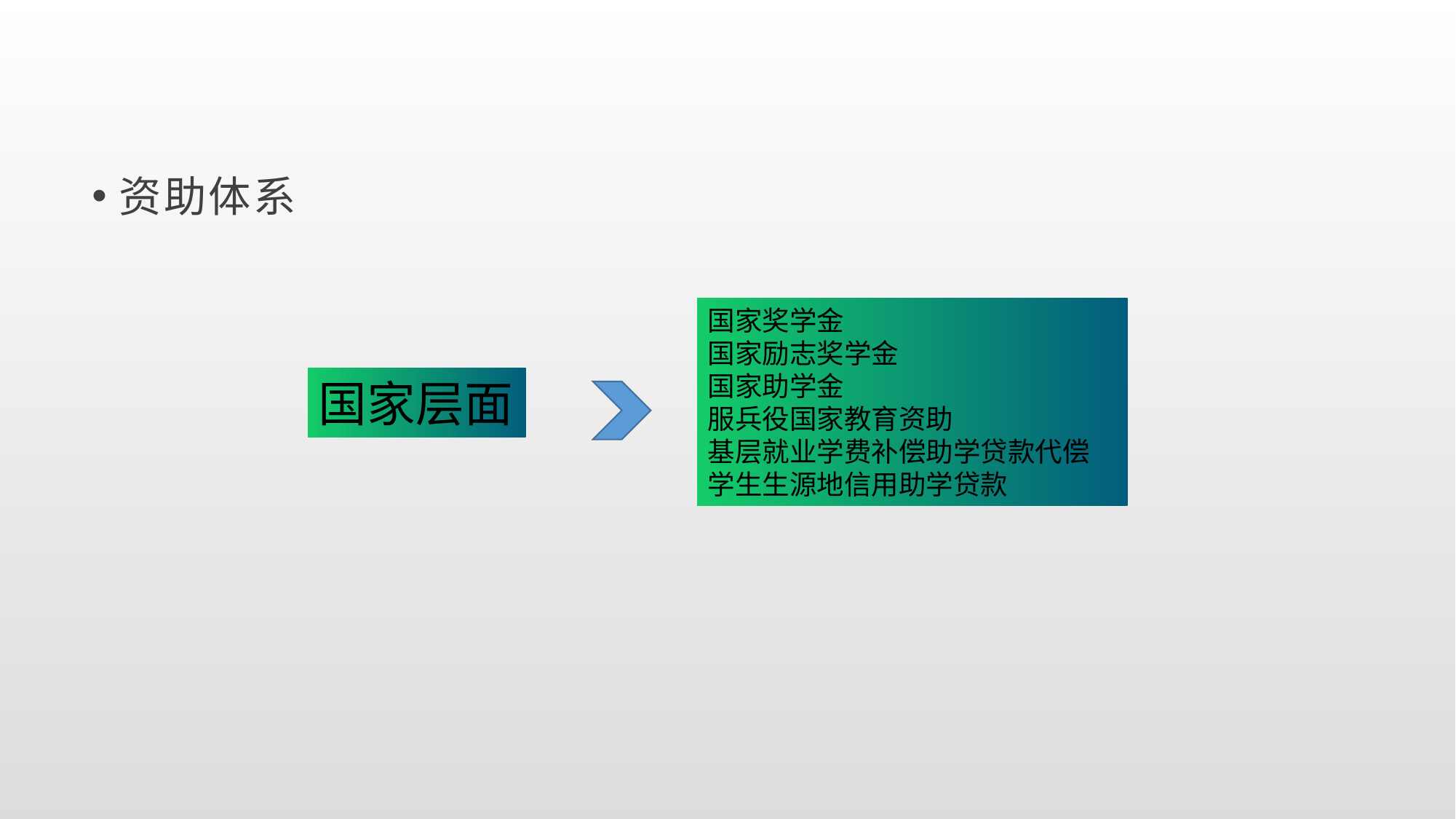

#
资助体系

国家奖学金
国家励志奖学金
国家助学金
服兵役国家教育资助
基层就业学费补偿助学贷款代偿
学生生源地信用助学贷款
国家层面